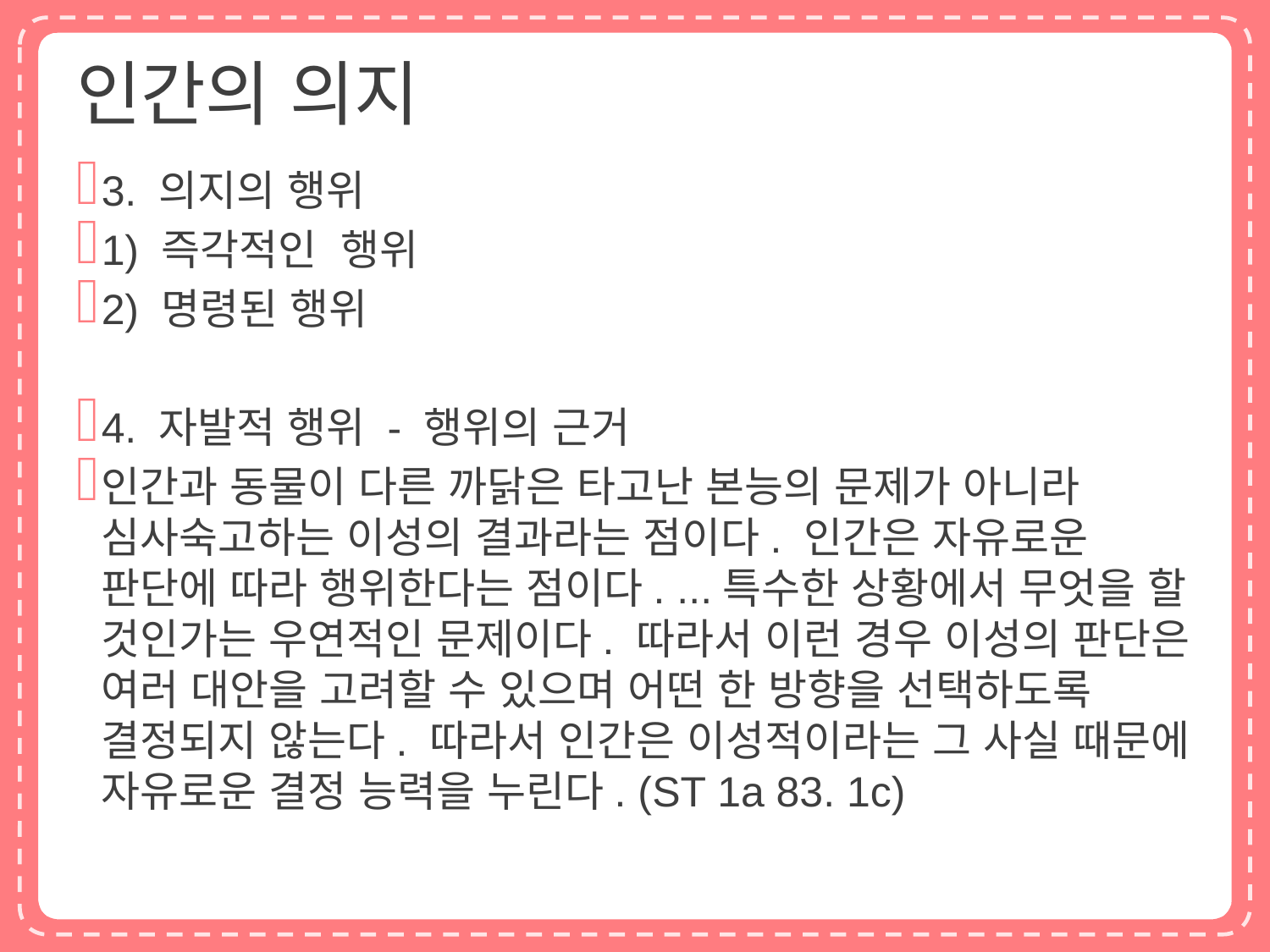

# 인간의 의지
3. 의지의 행위
1) 즉각적인  행위
2) 명령된 행위

4. 자발적 행위 - 행위의 근거
인간과 동물이 다른 까닭은 타고난 본능의 문제가 아니라 심사숙고하는 이성의 결과라는 점이다. 인간은 자유로운 판단에 따라 행위한다는 점이다. ...특수한 상황에서 무엇을 할 것인가는 우연적인 문제이다. 따라서 이런 경우 이성의 판단은 여러 대안을 고려할 수 있으며 어떤 한 방향을 선택하도록 결정되지 않는다. 따라서 인간은 이성적이라는 그 사실 때문에 자유로운 결정 능력을 누린다. (ST 1a 83. 1c)